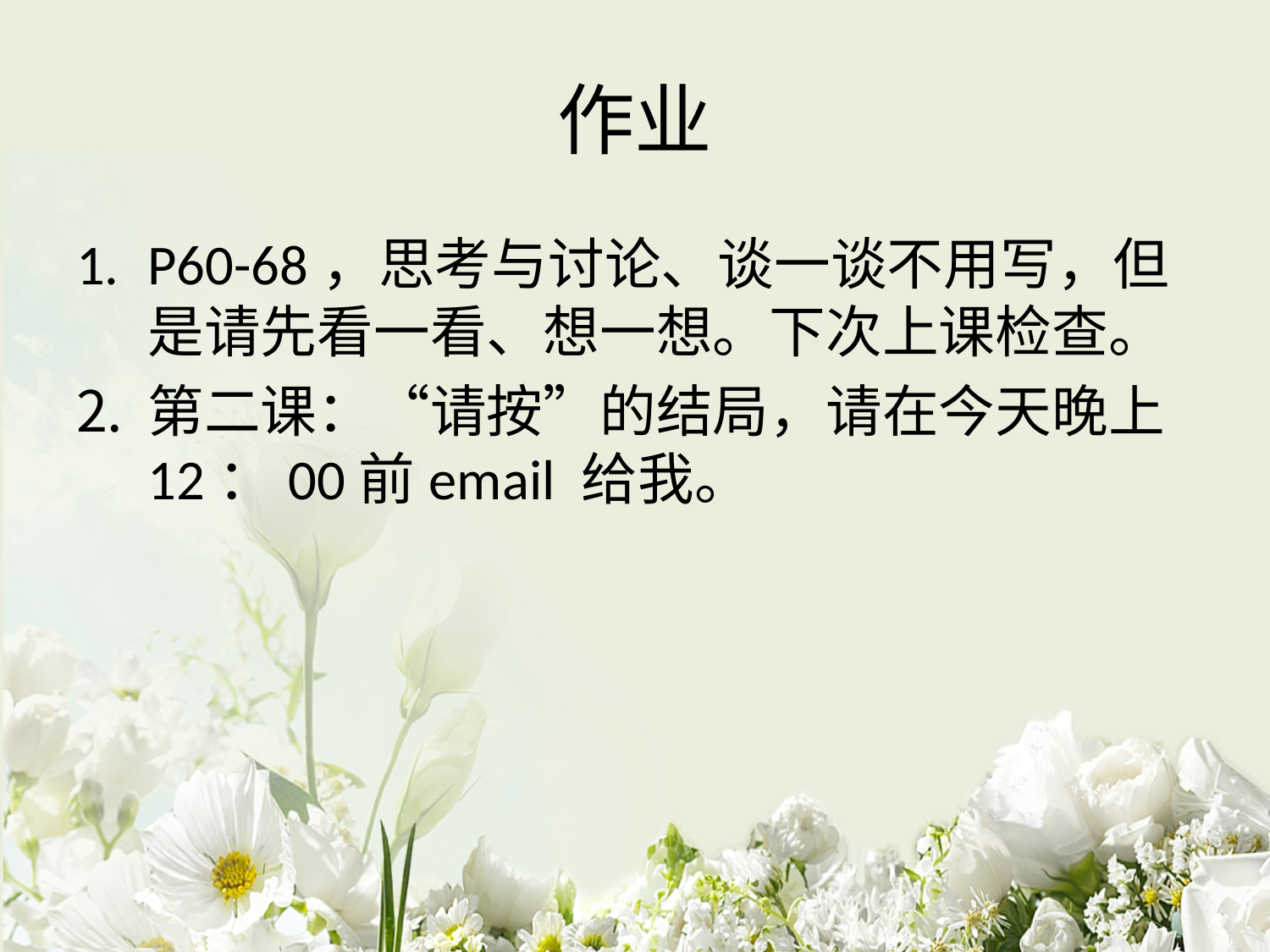

# 作业
P60-68，思考与讨论、谈一谈不用写，但是请先看一看、想一想。下次上课检查。
第二课：“请按”的结局，请在今天晚上12：00前email 给我。